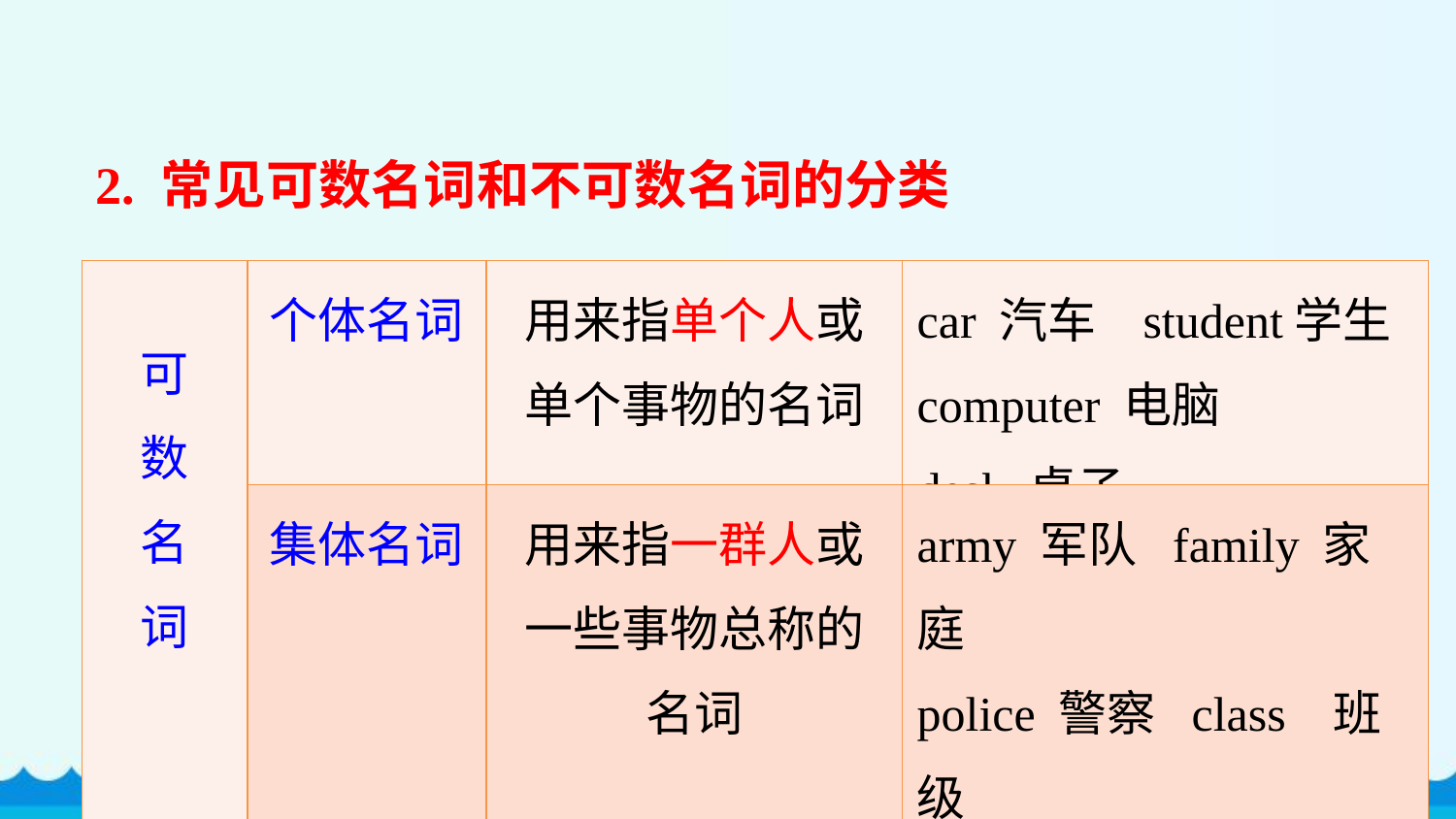

2. 常见可数名词和不可数名词的分类
| 可 数 名 词 | 个体名词 | 用来指单个人或单个事物的名词 | car 汽车 student学生 computer 电脑 desk 桌子 |
| --- | --- | --- | --- |
|  | 集体名词 | 用来指一群人或一些事物总称的名词 | army 军队 family 家庭 police 警察 class 班级 |